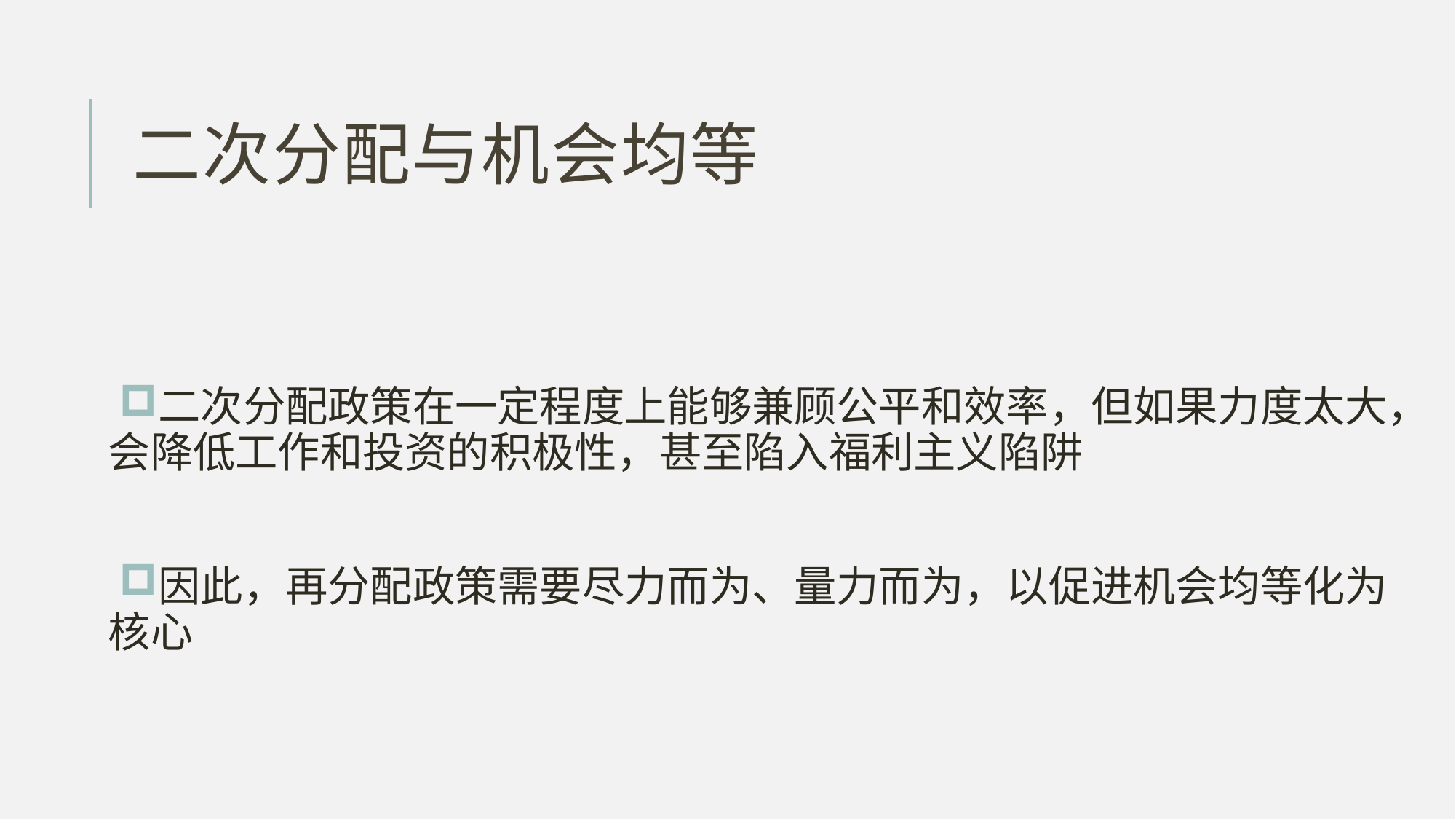

# 二次分配与机会均等
二次分配政策在一定程度上能够兼顾公平和效率，但如果力度太大，会降低工作和投资的积极性，甚至陷入福利主义陷阱

因此，再分配政策需要尽力而为、量力而为，以促进机会均等化为核心